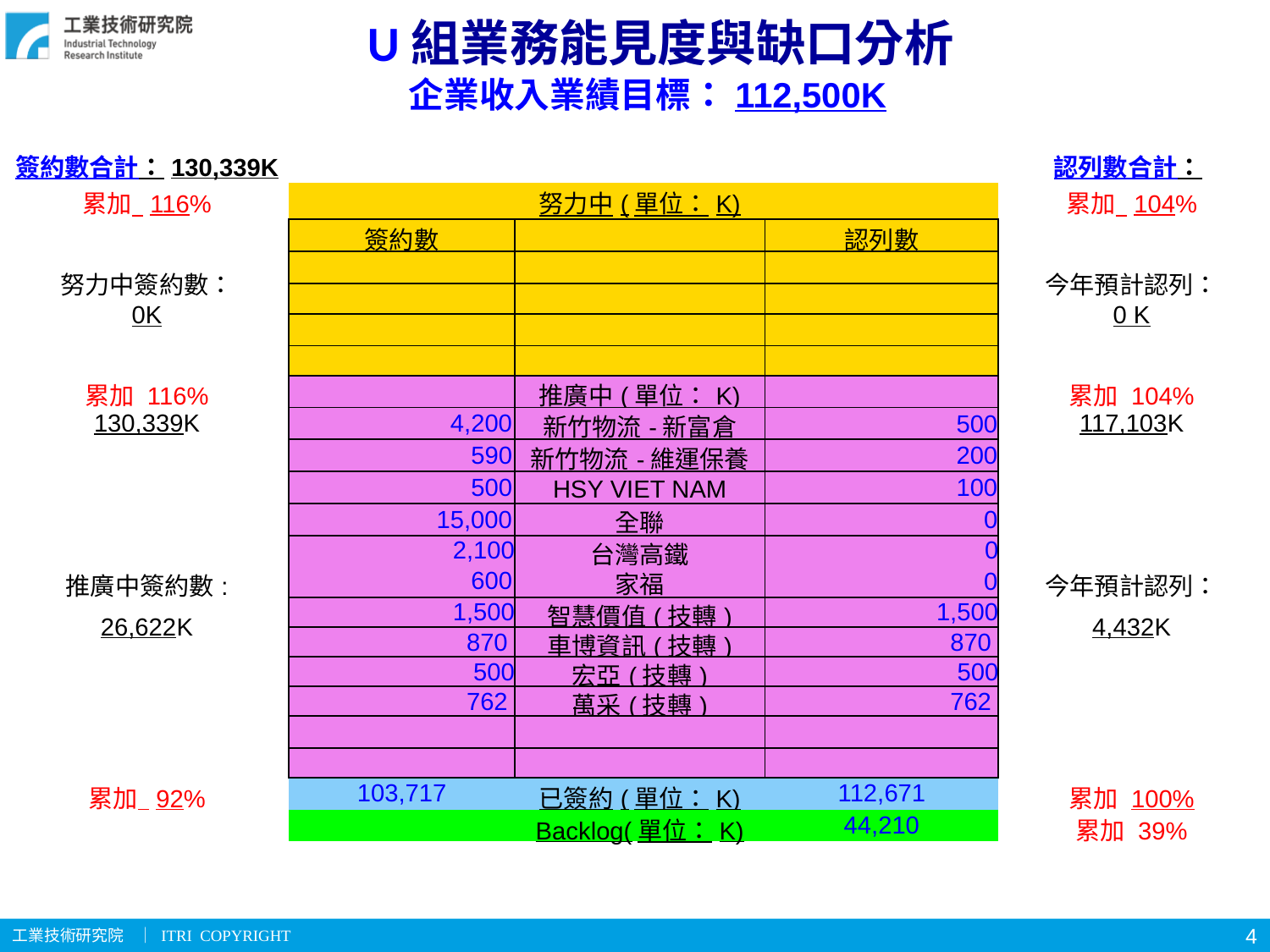

U組業務能見度與缺口分析
企業收入業績目標：112,500K
| 簽約數合計：130,339K |  |  |  | 認列數合計：117,103K |
| --- | --- | --- | --- | --- |
| 累加 116% |  | 努力中(單位：K) |  | 累加 104% |
| 努力中簽約數： 0K | 簽約數 |  | 認列數 | 今年預計認列： 0 K |
|  |  |  |  |  |
|  |  |  |  |  |
|  |  |  |  |  |
|  |  |  |  |  |
| 累加 116% |  | 推廣中(單位：K) |  | 累加 104% |
| 130,339K | 4,200 | 新竹物流-新富倉 | 500 | 117,103K |
|  | 590 | 新竹物流-維運保養 | 200 |  |
|  | 500 | HSY VIET NAM | 100 |  |
|  | 15,000 | 全聯 | 0 |  |
|  | 2,100 | 台灣高鐵 | 0 |  |
|  | 600 | 家福 | 0 |  |
| 推廣中簽約數: |  |  |  | 今年預計認列： |
| 26,622K | 1,500 | 智慧價值(技轉) | 1,500 | 4,432K |
|  | 870 | 車博資訊(技轉) | 870 |  |
|  | 500 | 宏亞(技轉) | 500 |  |
|  | 762 | 萬采(技轉) | 762 |  |
|  |  |  |  |  |
|  |  |  |  |  |
| 累加 92% | 103,717 | 已簽約(單位：K) | 112,671 | 累加 100% |
|  |  | Backlog(單位：K) | 44,210 | 累加 39% |